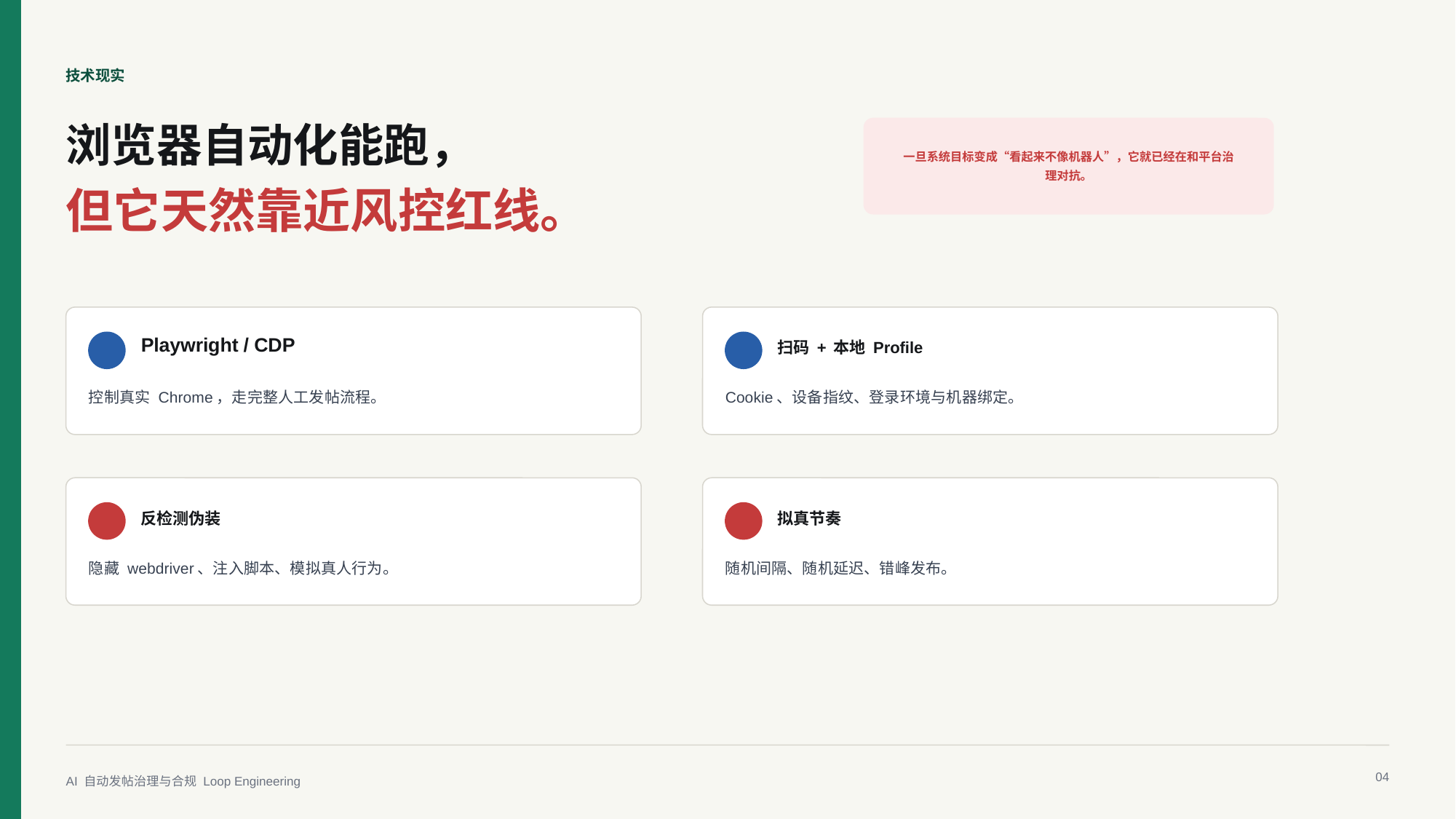

技术现实
浏览器自动化能跑，

一旦系统目标变成“看起来不像机器人”，它就已经在和平台治理对抗。
但它天然靠近风控红线。

Playwright / CDP

扫码 + 本地 Profile
控制真实 Chrome，走完整人工发帖流程。
Cookie、设备指纹、登录环境与机器绑定。

反检测伪装

拟真节奏
隐藏 webdriver、注入脚本、模拟真人行为。
随机间隔、随机延迟、错峰发布。

AI 自动发帖治理与合规 Loop Engineering
04